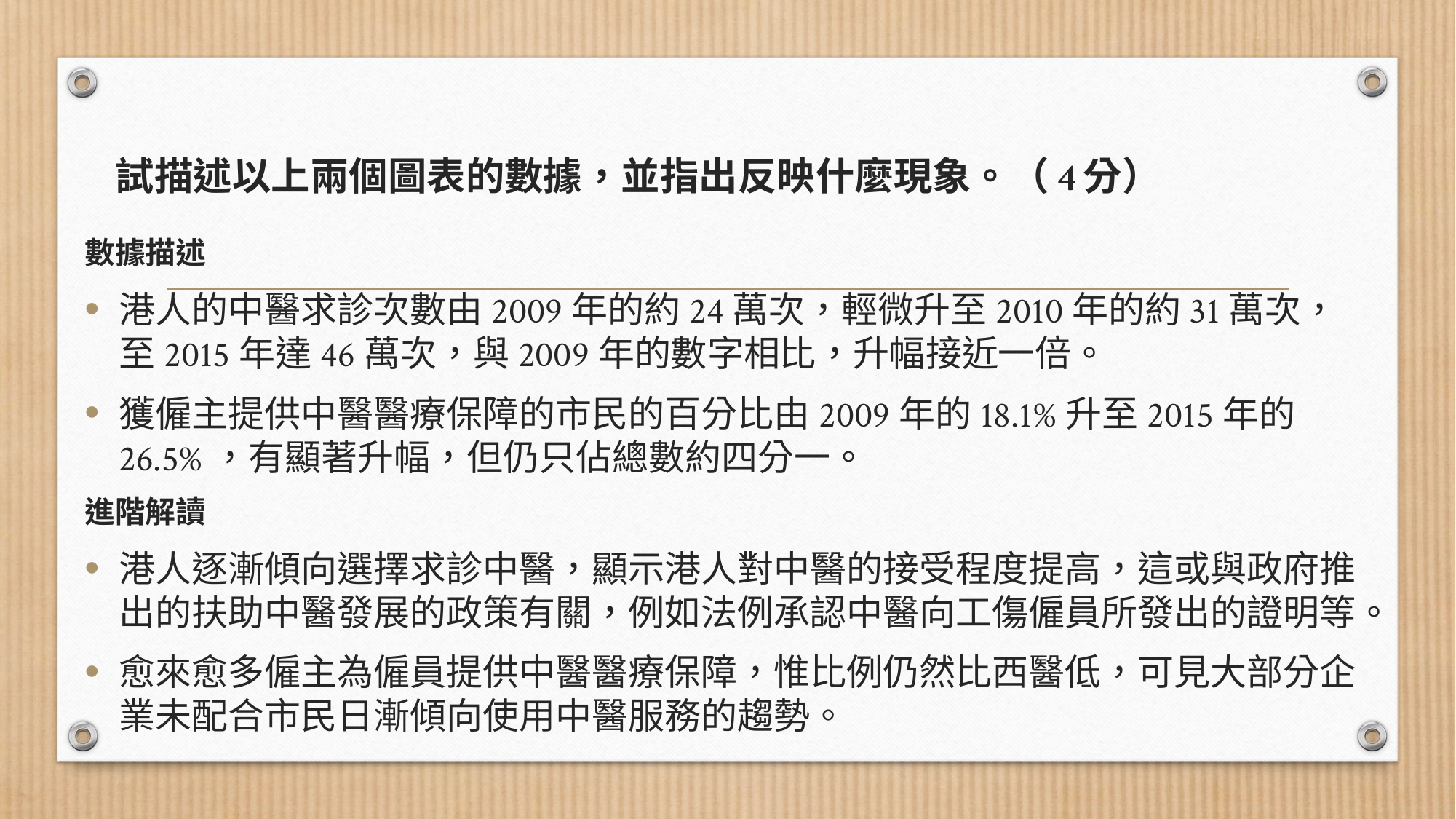

# 試描述以上兩個圖表的數據，並指出反映什麼現象。（4分）
數據描述
港人的中醫求診次數由2009年的約24萬次，輕微升至2010年的約31萬次，至2015年達46萬次，與2009年的數字相比，升幅接近一倍。
獲僱主提供中醫醫療保障的市民的百分比由2009年的18.1%升至2015年的26.5%，有顯著升幅，但仍只佔總數約四分一。
進階解讀
港人逐漸傾向選擇求診中醫，顯示港人對中醫的接受程度提高，這或與政府推出的扶助中醫發展的政策有關，例如法例承認中醫向工傷僱員所發出的證明等。
愈來愈多僱主為僱員提供中醫醫療保障，惟比例仍然比西醫低，可見大部分企業未配合市民日漸傾向使用中醫服務的趨勢。